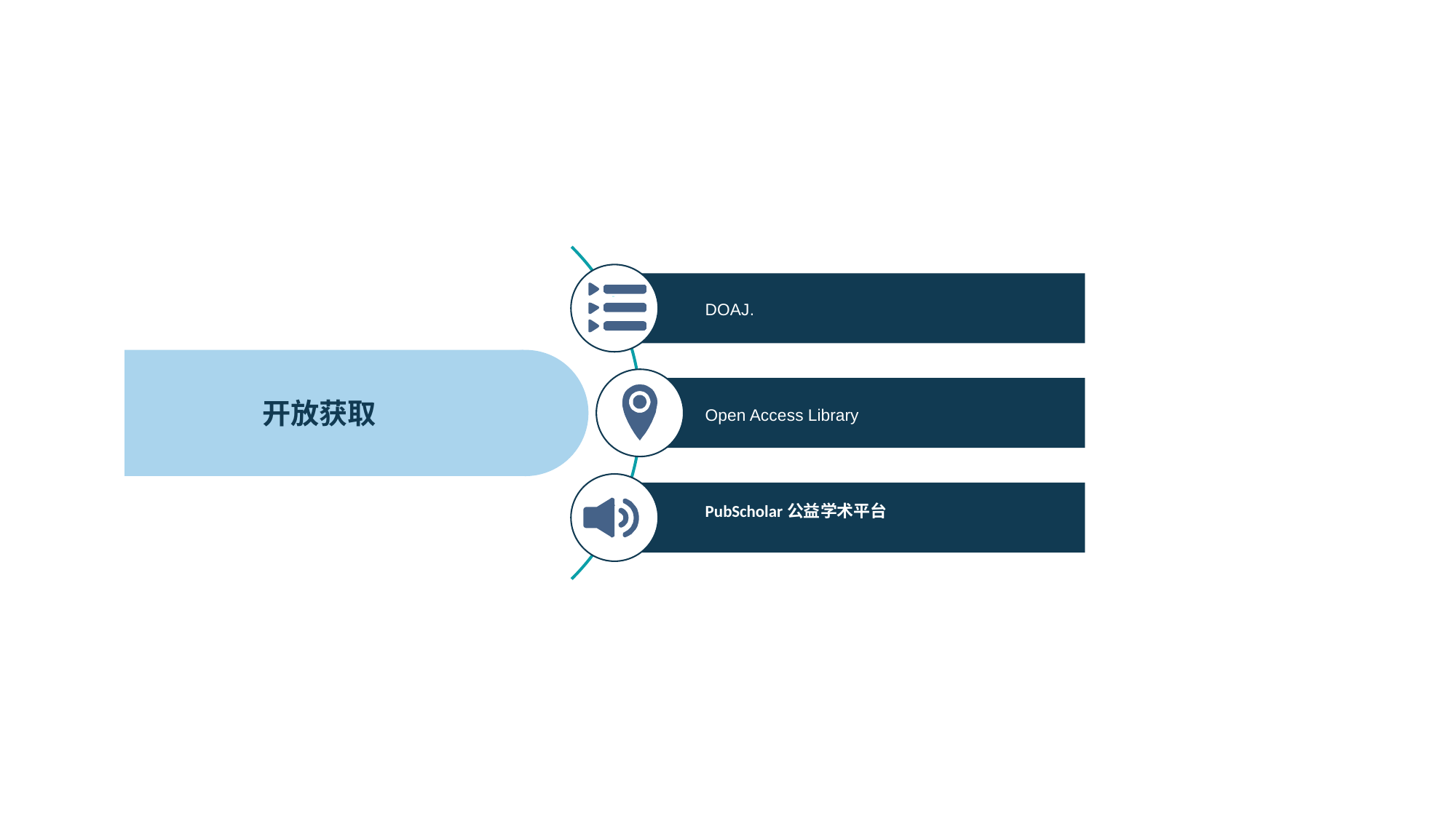

DOAJ.
01
02
Open Access Library
PubScholar公益学术平台
03

开放获取